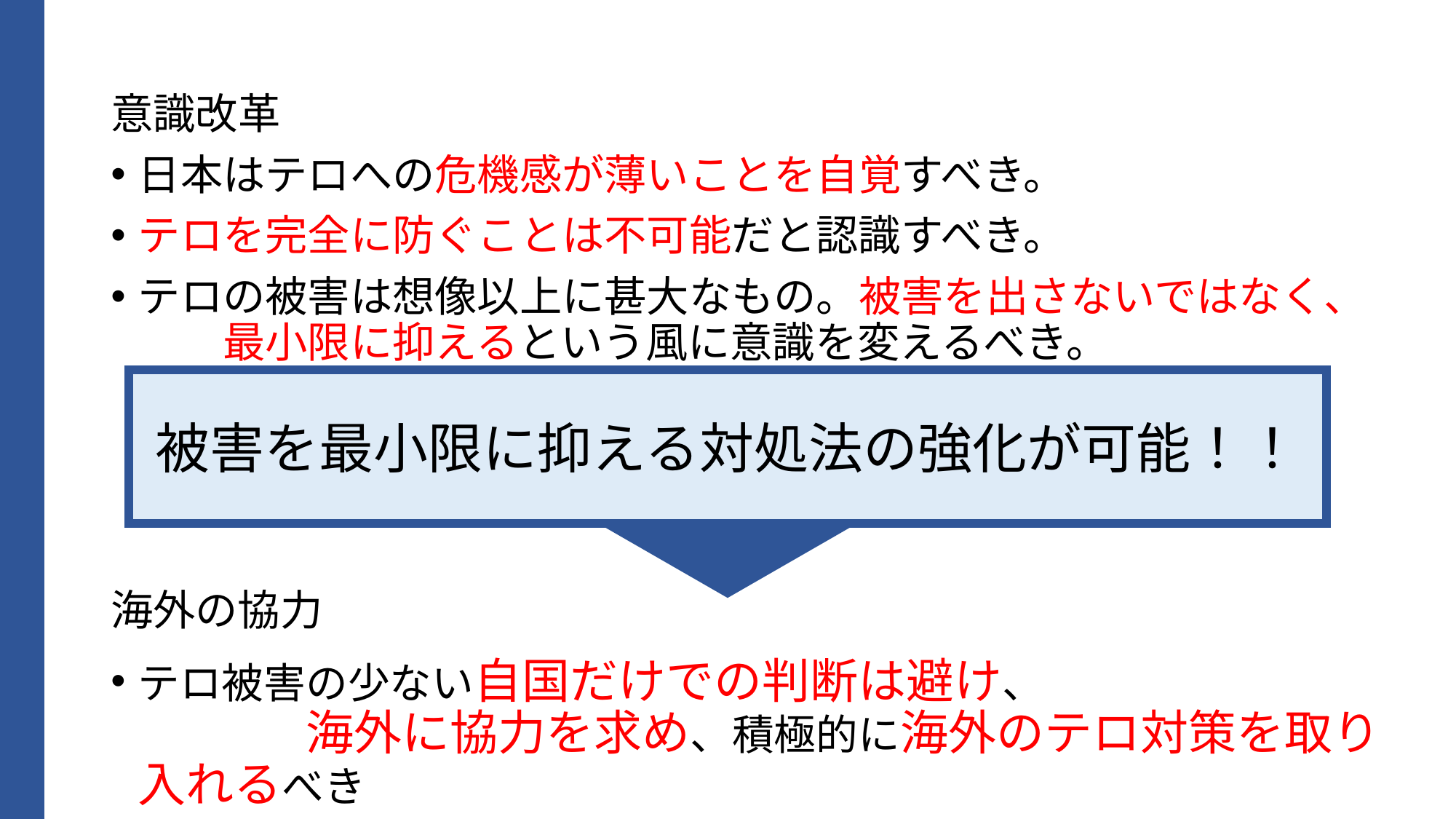

意識改革
日本はテロへの危機感が薄いことを自覚すべき。
テロを完全に防ぐことは不可能だと認識すべき。
テロの被害は想像以上に甚大なもの。被害を出さないではなく、　　最小限に抑えるという風に意識を変えるべき。

被害を最小限に抑える対処法の強化が可能！！

これを踏まえた上で
海外の協力
テロ被害の少ない自国だけでの判断は避け、　　　　　　　　　　　　海外に協力を求め、積極的に海外のテロ対策を取り入れるべき